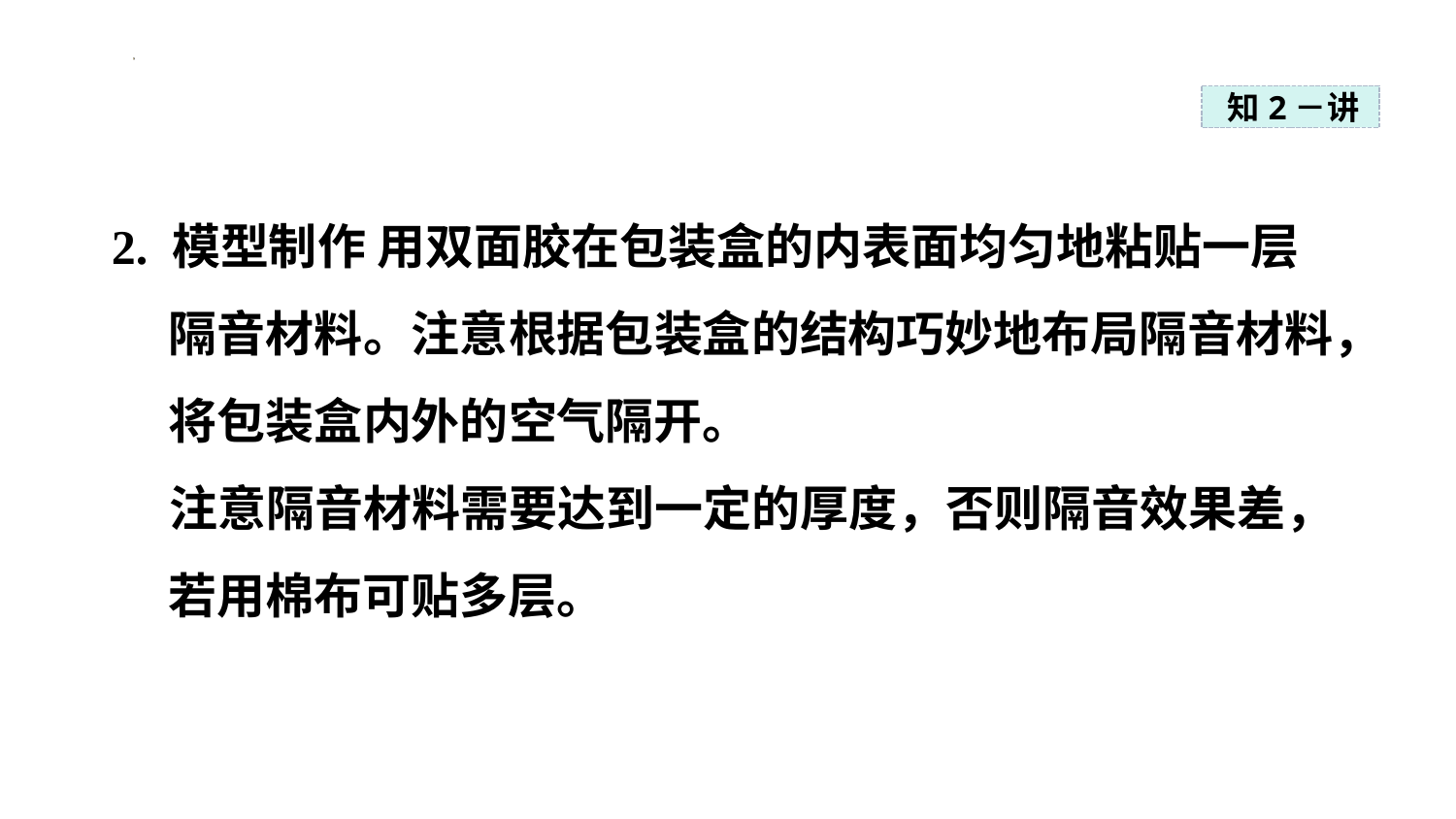

知2－讲

2. 模型制作 用双面胶在包装盒的内表面均匀地粘贴一层隔音材料。注意根据包装盒的结构巧妙地布局隔音材料，将包装盒内外的空气隔开。
注意隔音材料需要达到一定的厚度，否则隔音效果差，若用棉布可贴多层。